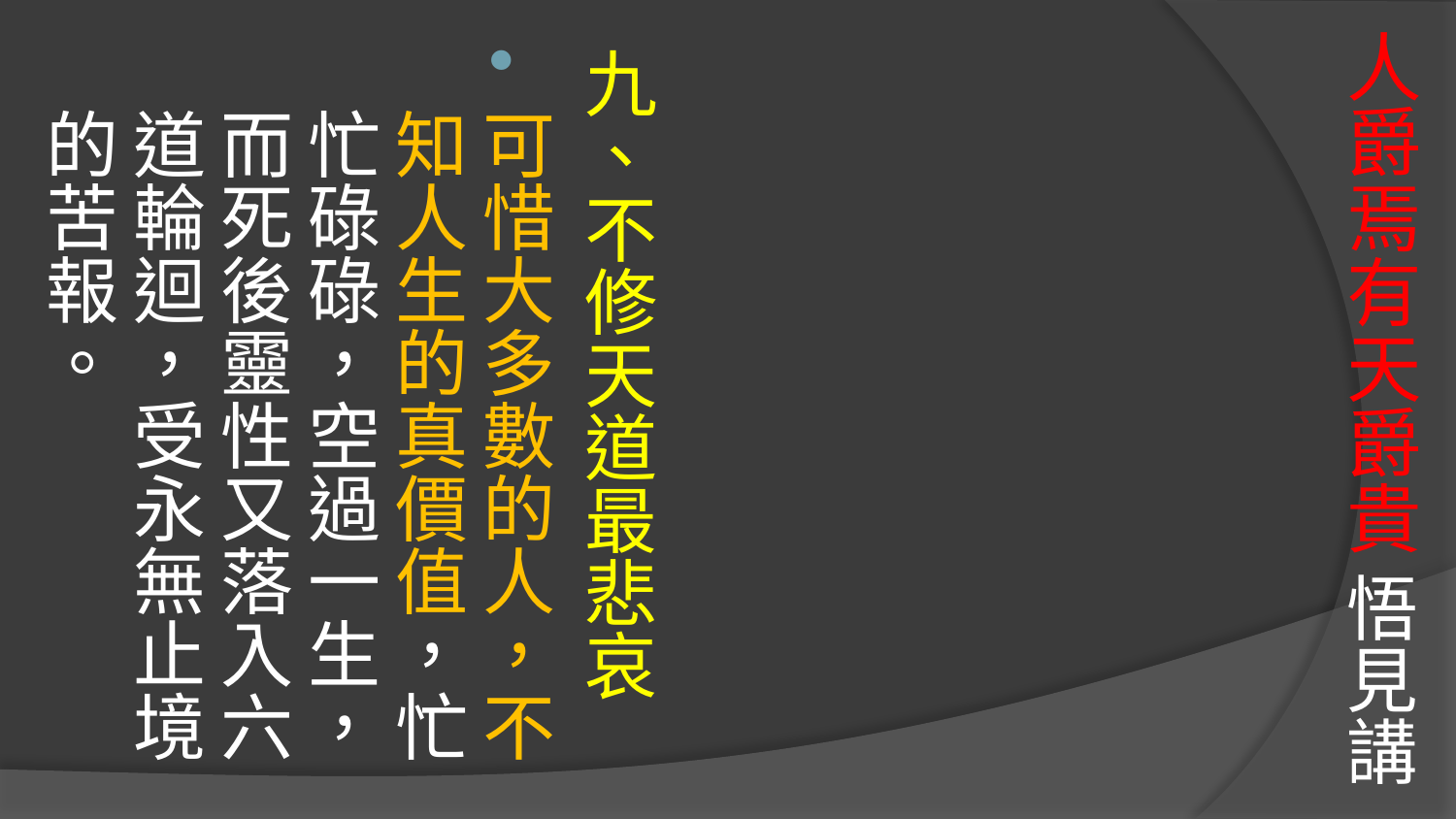

# 人爵焉有天爵貴 悟見講
九、不修天道最悲哀
可惜大多數的人，不知人生的真價值，忙忙碌碌，空過一生，而死後靈性又落入六道輪迴，受永無止境的苦報。